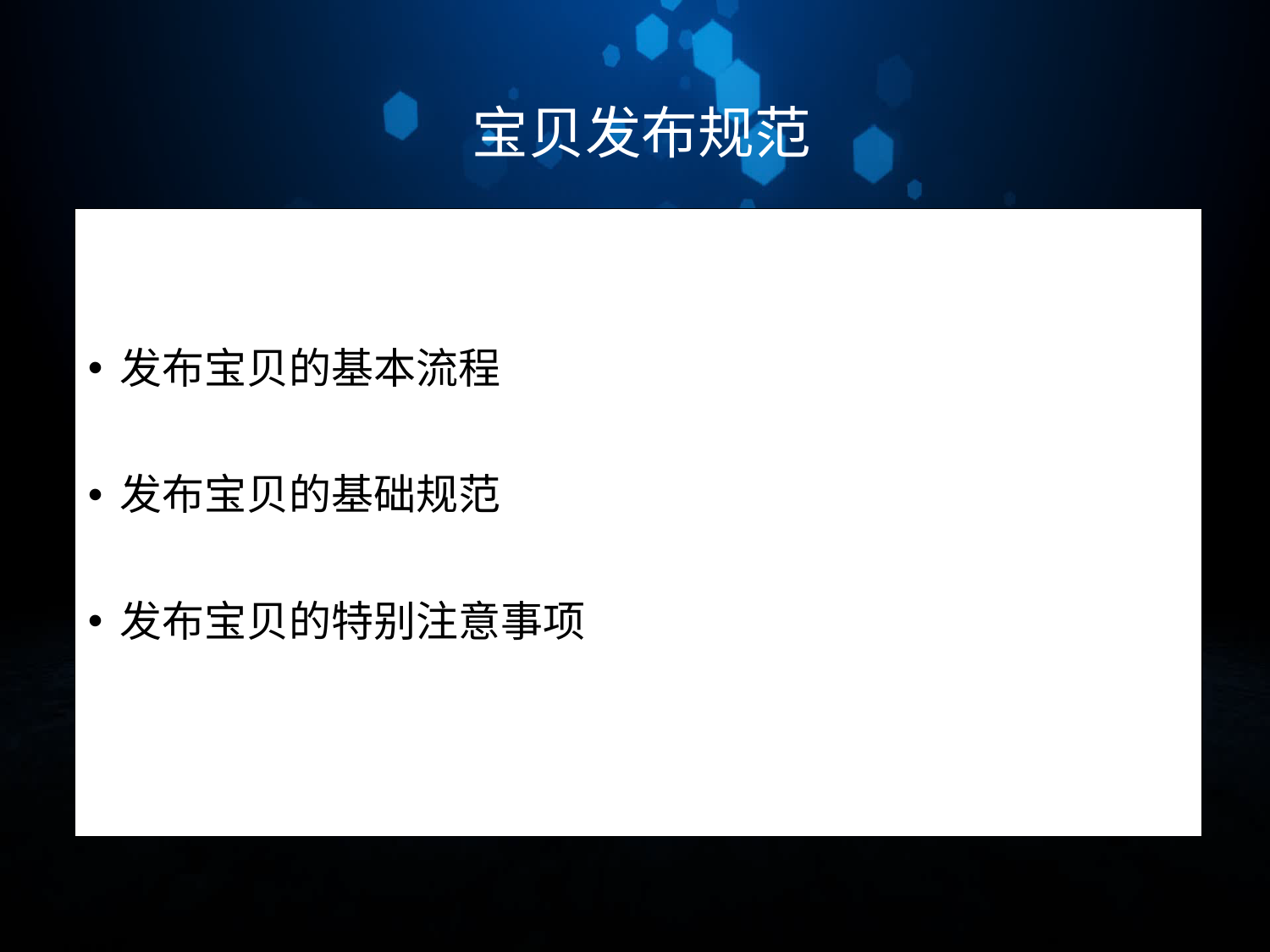

宝贝发布规范

发布宝贝的基本流程

发布宝贝的基础规范

发布宝贝的特别注意事项